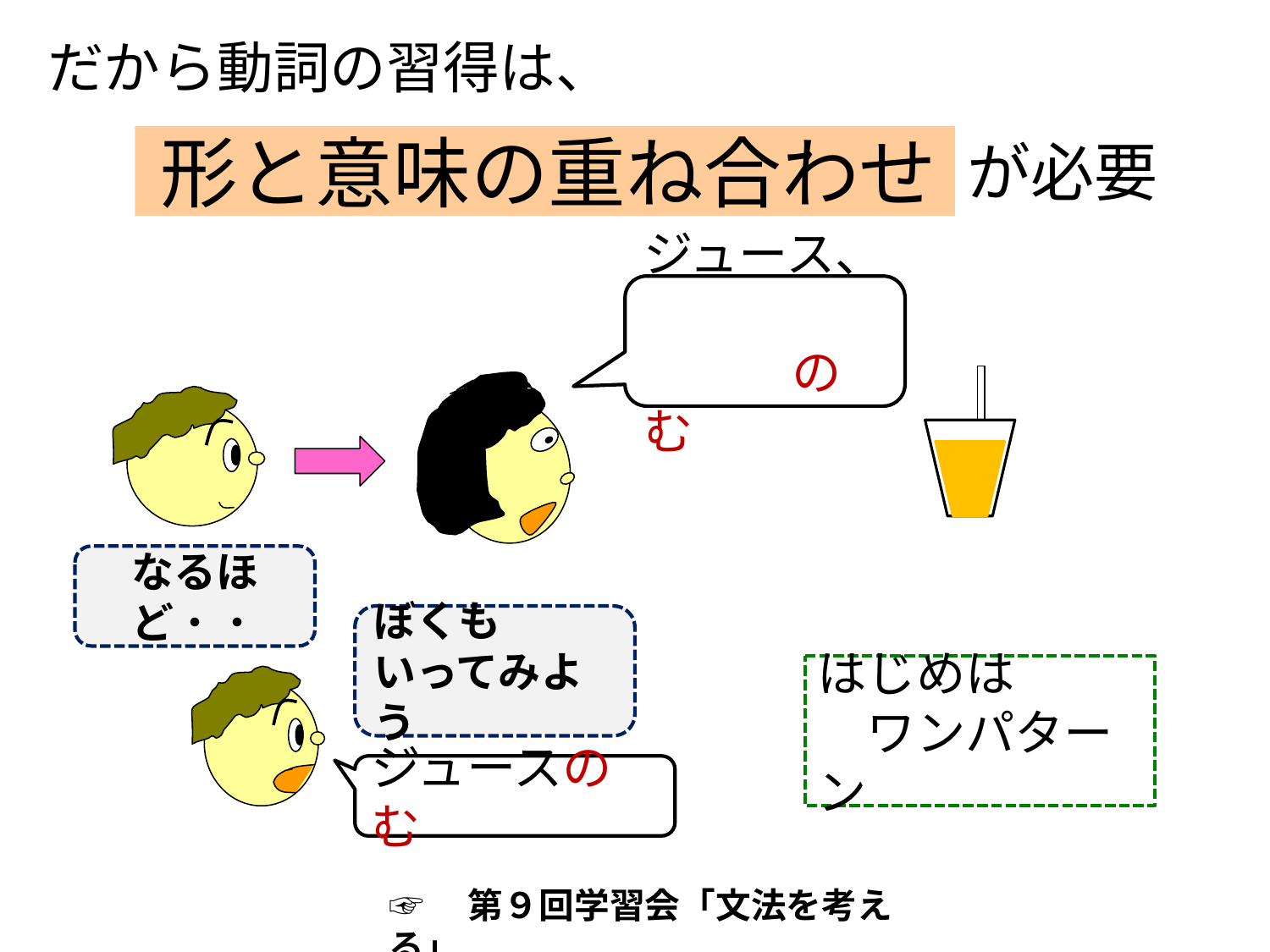

だから動詞の習得は、
形と意味の重ね合わせ
が必要
ジュース、
　　　のむ

なるほど・・
ぼくも
いってみよう
はじめは
　ワンパターン

ジュースのむ
☞　第９回学習会「文法を考える」